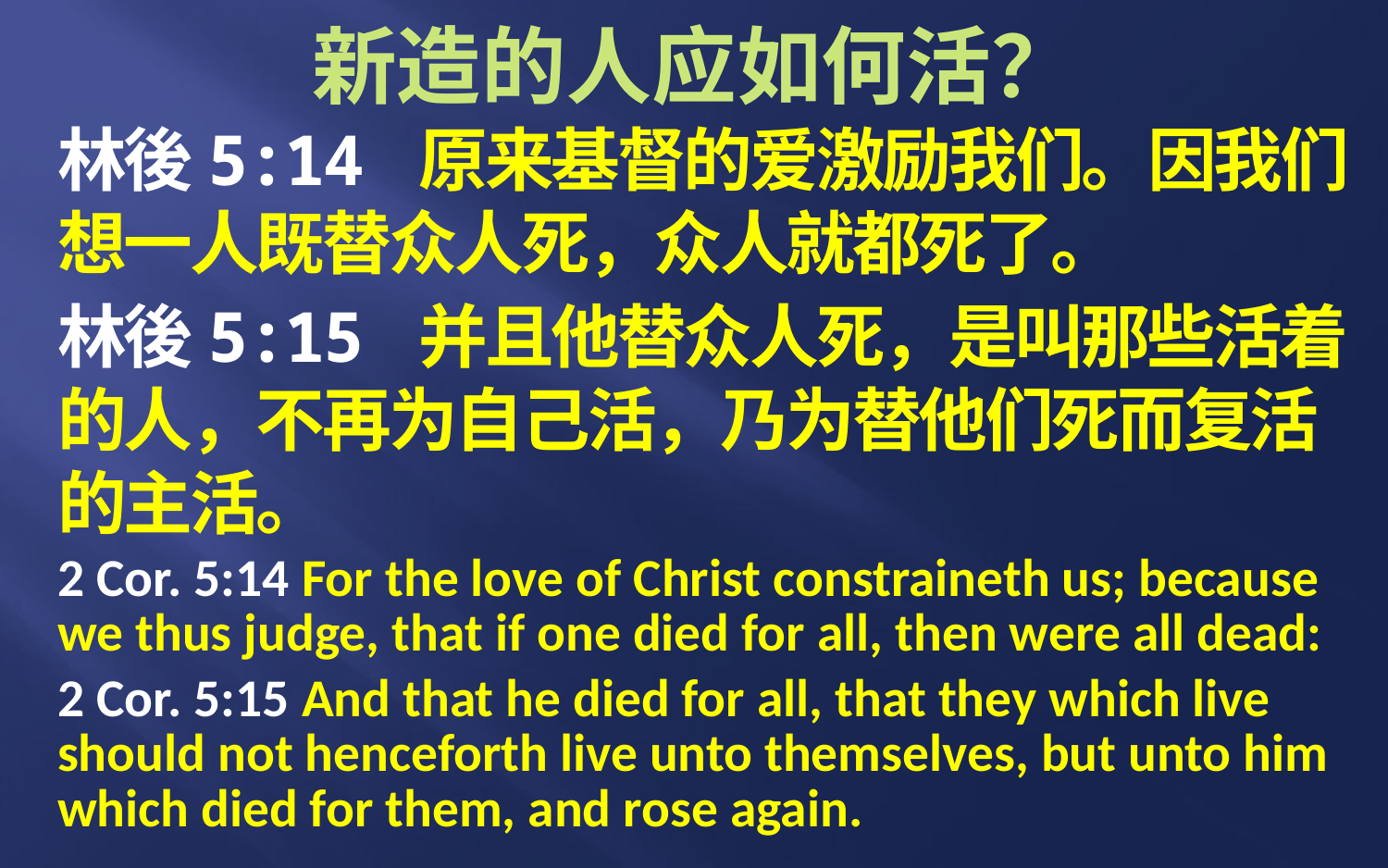

# 新造的人应如何活？
林後5:14 原来基督的爱激励我们。因我们想一人既替众人死，众人就都死了。
林後5:15 并且他替众人死，是叫那些活着的人，不再为自己活，乃为替他们死而复活的主活。
2 Cor. 5:14 For the love of Christ constraineth us; because we thus judge, that if one died for all, then were all dead:
2 Cor. 5:15 And that he died for all, that they which live should not henceforth live unto themselves, but unto him which died for them, and rose again.